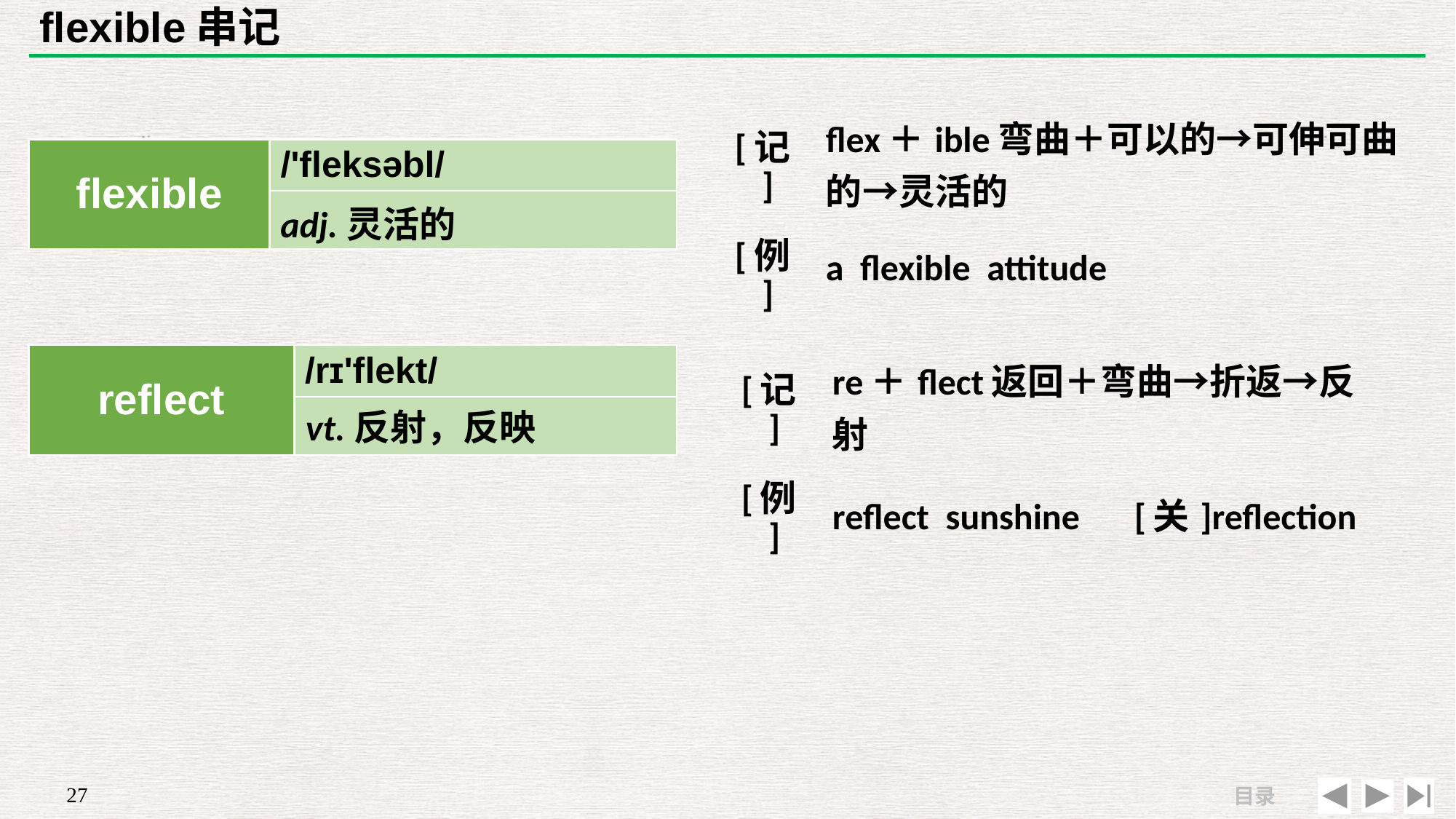

# flexible串记

| [记] | flex＋ible弯曲＋可以的→可伸可曲的→灵活的 |
| --- | --- |
| [例] | a flexible attitude |
| flexible | /'fleksəbl/ |
| --- | --- |
|  |  |
adj.灵活的
| reflect | /rɪ'flekt/ |
| --- | --- |
|  |  |
| [记] | re＋flect返回＋弯曲→折返→反射 |
| --- | --- |
| [例] | reflect sunshine　[关]reflection |
vt.反射，反映